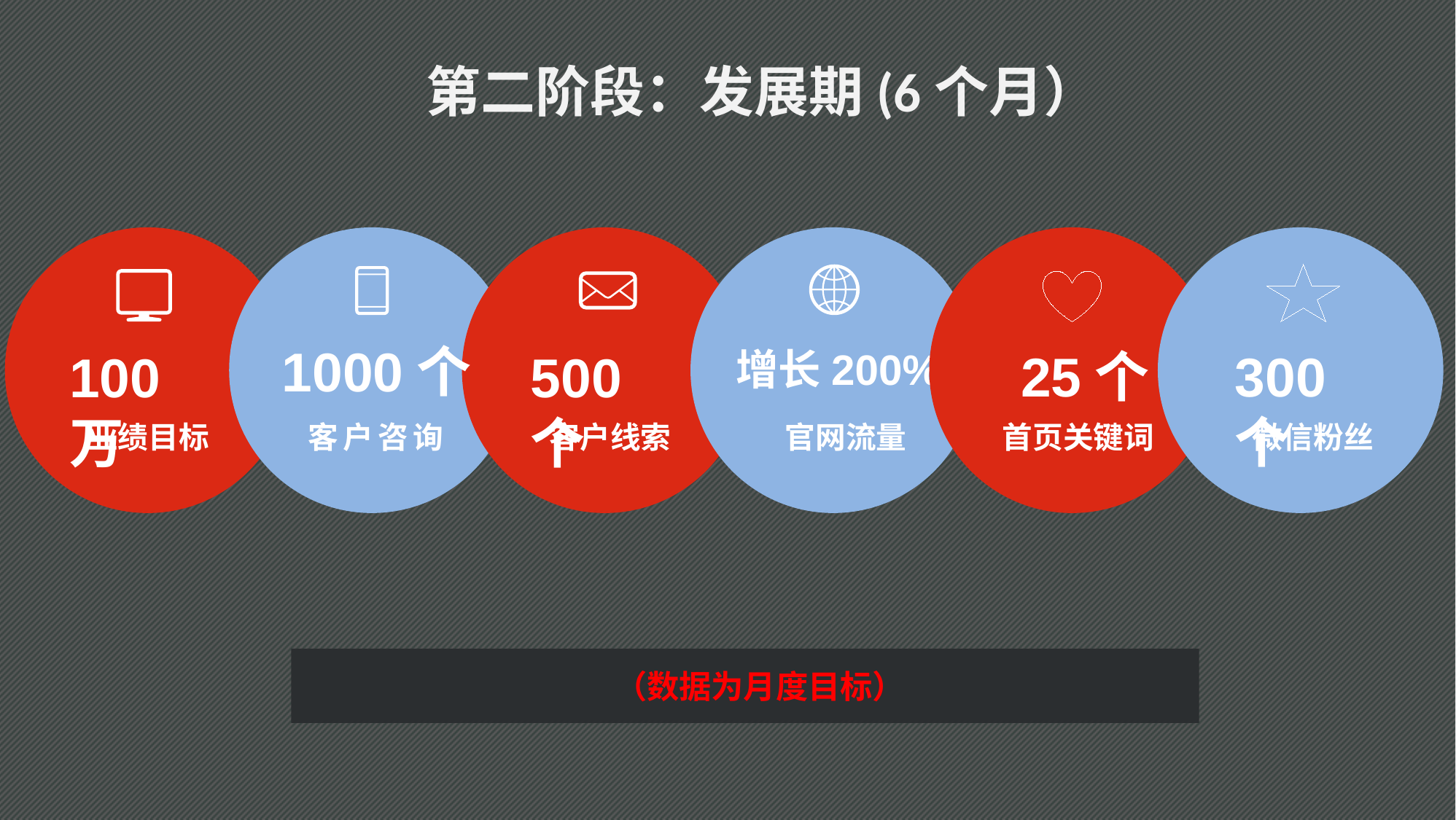

第二阶段：发展期(6个月）

1000个
25个
300个
100万
500个
增长200%
业绩目标
客户咨询
客户线索
官网流量
首页关键词
微信粉丝

（数据为月度目标）